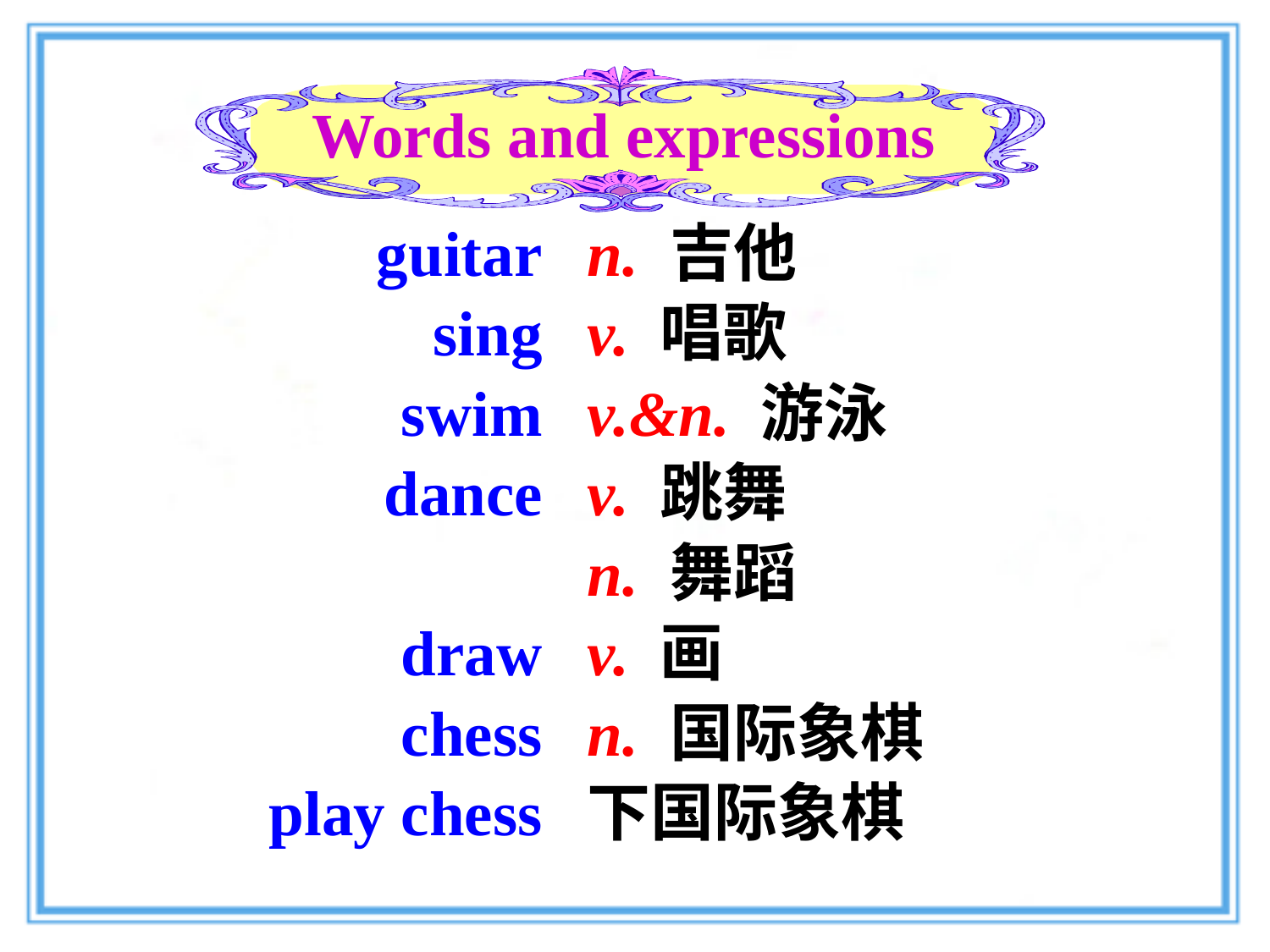

Words and expressions
guitar
sing
swim
dance

draw
chess
play chess
n. 吉他
v. 唱歌
v.&n. 游泳
v. 跳舞
n. 舞蹈
v. 画
n. 国际象棋
下国际象棋